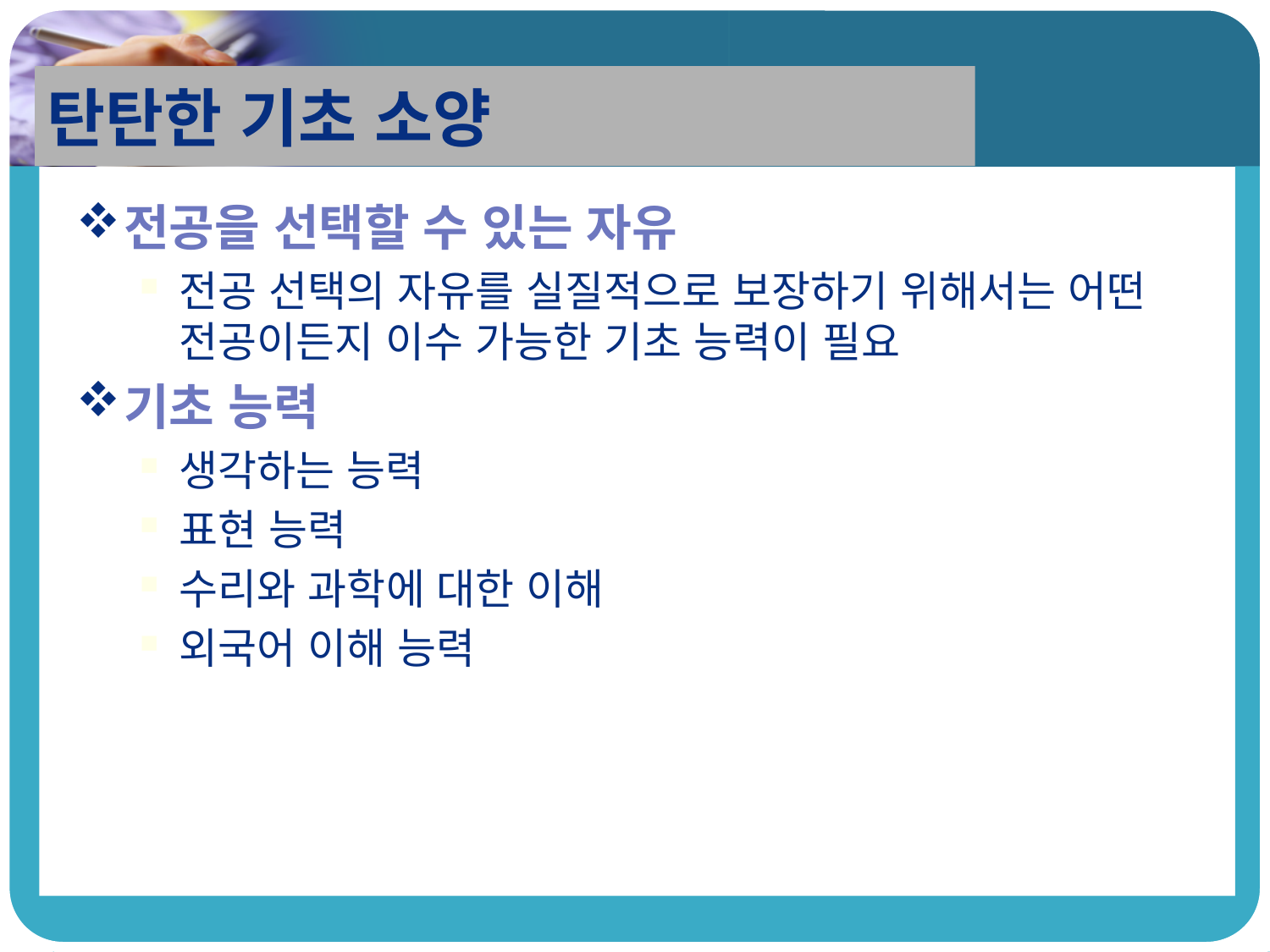

탄탄한 기초 소양
전공을 선택할 수 있는 자유
전공 선택의 자유를 실질적으로 보장하기 위해서는 어떤 전공이든지 이수 가능한 기초 능력이 필요
기초 능력
생각하는 능력
표현 능력
수리와 과학에 대한 이해
외국어 이해 능력